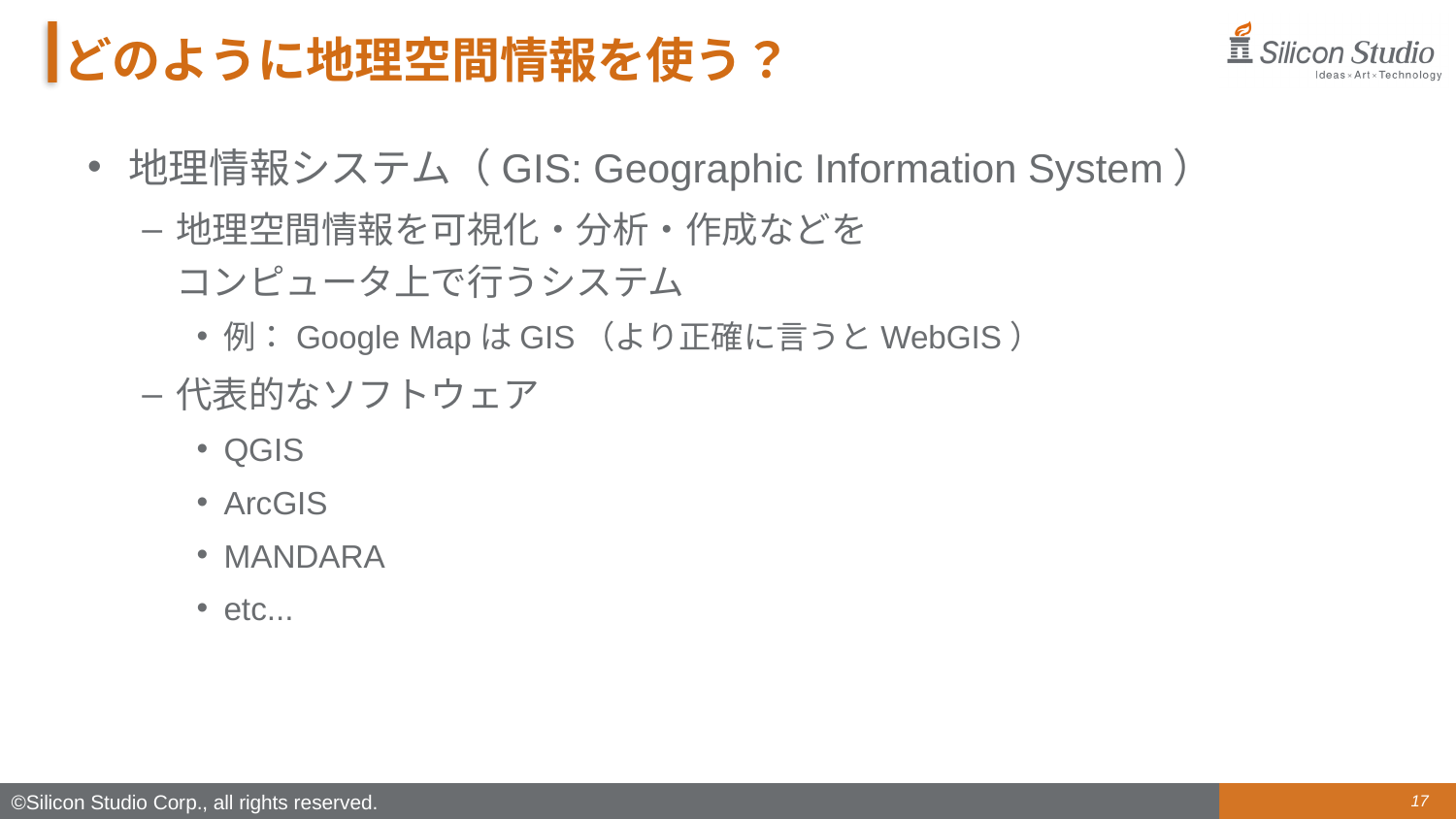

# どのように地理空間情報を使う？
地理情報システム（GIS: Geographic Information System）
地理空間情報を可視化・分析・作成などを
コンピュータ上で行うシステム
例：Google MapはGIS（より正確に言うとWebGIS）
代表的なソフトウェア
QGIS
ArcGIS
MANDARA
etc...